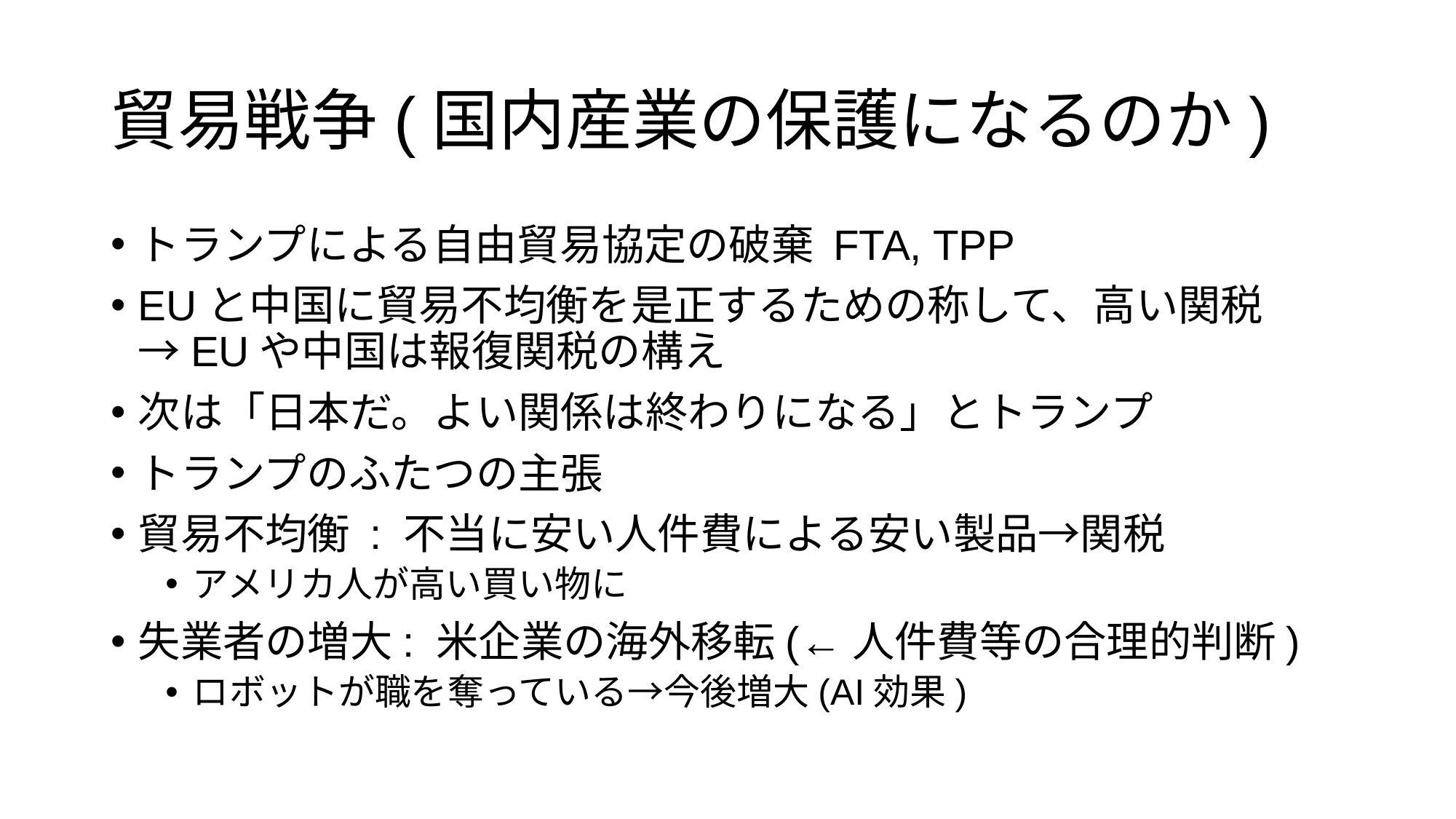

# 貿易戦争(国内産業の保護になるのか)
トランプによる自由貿易協定の破棄 FTA, TPP
EUと中国に貿易不均衡を是正するための称して、高い関税→EUや中国は報復関税の構え
次は「日本だ。よい関係は終わりになる」とトランプ
トランプのふたつの主張
貿易不均衡 : 不当に安い人件費による安い製品→関税
アメリカ人が高い買い物に
失業者の増大: 米企業の海外移転(←人件費等の合理的判断)
ロボットが職を奪っている→今後増大(AI効果)